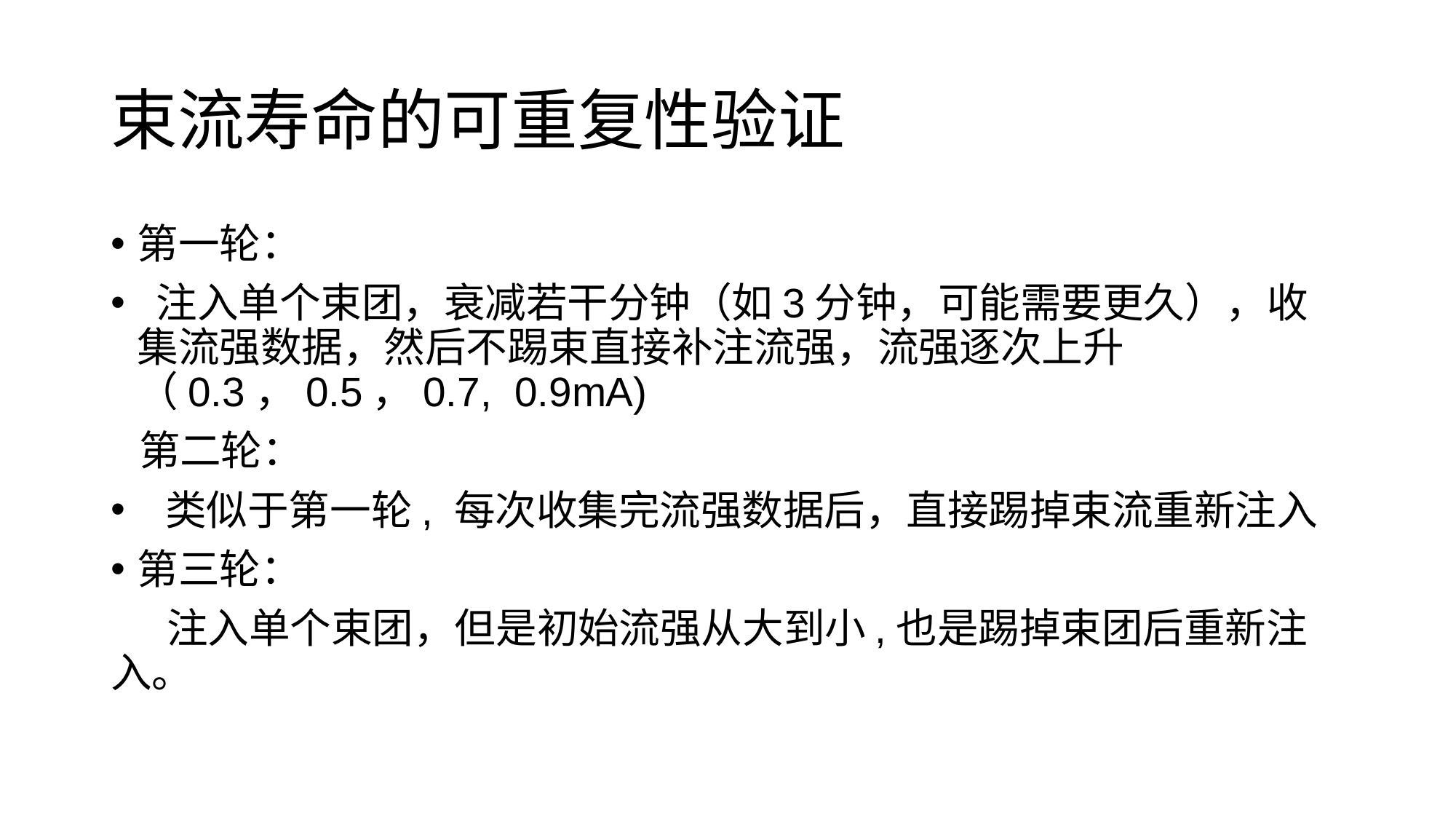

# 束流寿命的可重复性验证
第一轮：
 注入单个束团，衰减若干分钟（如3分钟，可能需要更久），收集流强数据，然后不踢束直接补注流强，流强逐次上升（0.3，0.5，0.7,  0.9mA)
  第二轮：
  类似于第一轮, 每次收集完流强数据后，直接踢掉束流重新注入
第三轮：
     注入单个束团，但是初始流强从大到小,也是踢掉束团后重新注入。